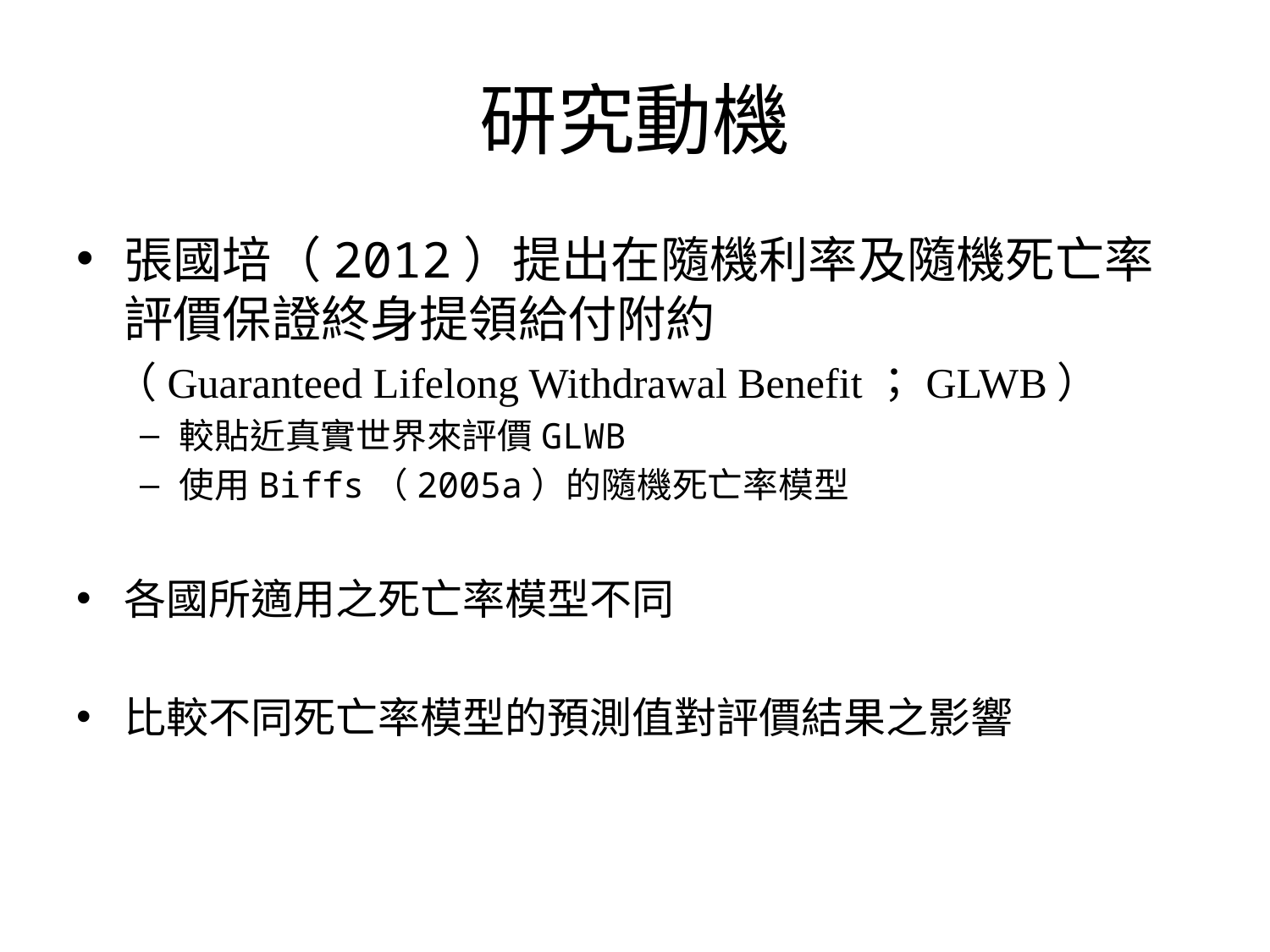

# 研究動機
張國培（2012）提出在隨機利率及隨機死亡率評價保證終身提領給付附約
   （Guaranteed Lifelong Withdrawal Benefit；GLWB）
較貼近真實世界來評價GLWB
使用Biffs（2005a）的隨機死亡率模型

各國所適用之死亡率模型不同

比較不同死亡率模型的預測值對評價結果之影響